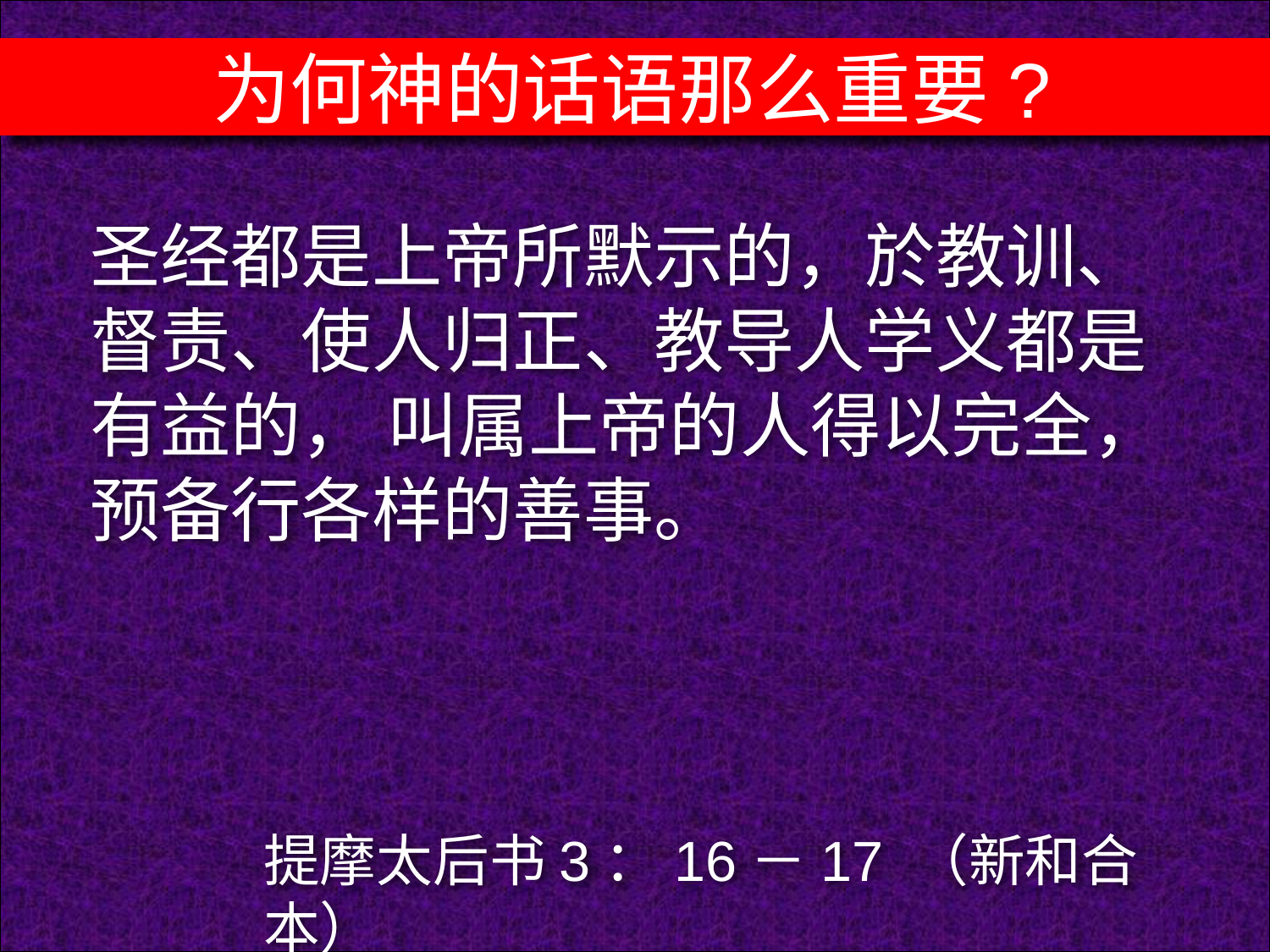

# 为何神的话语那么重要?
圣经都是上帝所默示的，於教训、督责、使人归正、教导人学义都是有益的， 叫属上帝的人得以完全，预备行各样的善事。
提摩太后书3：16－17 （新和合本）